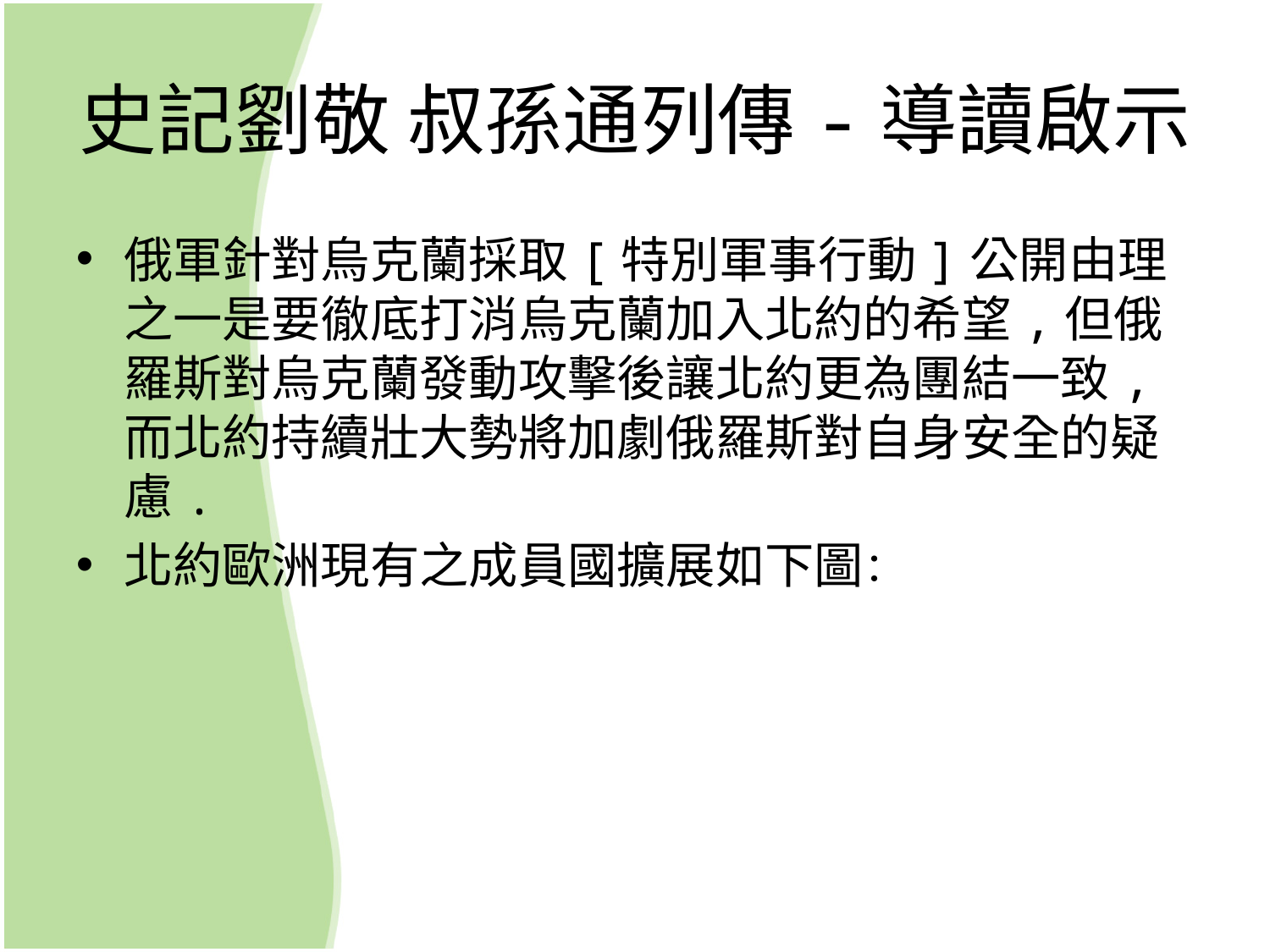

# 史記劉敬 叔孫通列傳-導讀啟示
俄軍針對烏克蘭採取[特別軍事行動]公開由理之一是要徹底打消烏克蘭加入北約的希望,但俄羅斯對烏克蘭發動攻擊後讓北約更為團結一致,而北約持續壯大勢將加劇俄羅斯對自身安全的疑慮.
北約歐洲現有之成員國擴展如下圖：